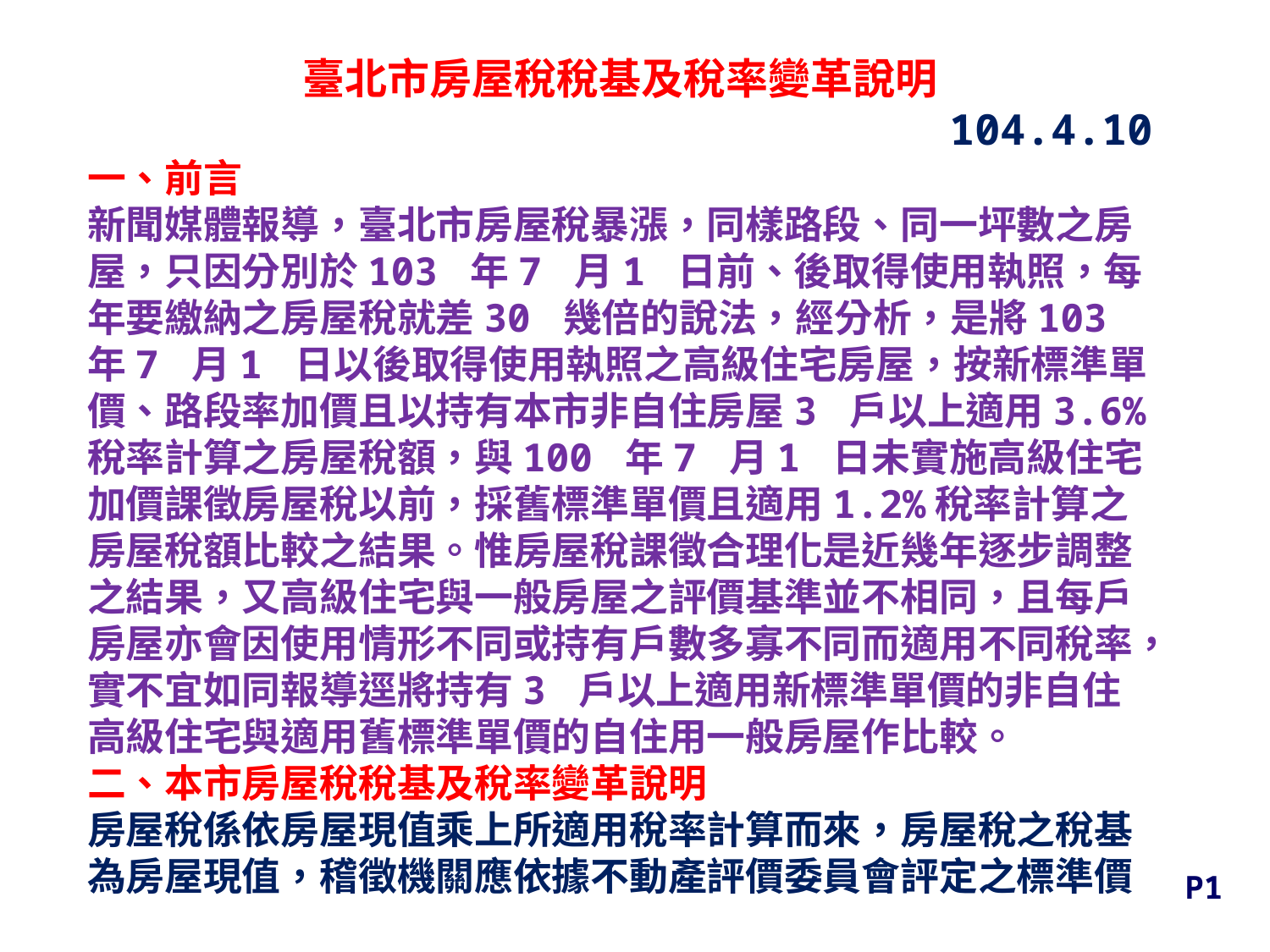

臺北市房屋稅稅基及稅率變革說明
104.4.10
一、前言
新聞媒體報導，臺北市房屋稅暴漲，同樣路段、同一坪數之房屋，只因分別於103 年7 月1 日前、後取得使用執照，每年要繳納之房屋稅就差30 幾倍的說法，經分析，是將103年7 月1 日以後取得使用執照之高級住宅房屋，按新標準單價、路段率加價且以持有本市非自住房屋3 戶以上適用3.6%稅率計算之房屋稅額，與100 年7 月1 日未實施高級住宅加價課徵房屋稅以前，採舊標準單價且適用1.2%稅率計算之房屋稅額比較之結果。惟房屋稅課徵合理化是近幾年逐步調整
之結果，又高級住宅與一般房屋之評價基準並不相同，且每戶房屋亦會因使用情形不同或持有戶數多寡不同而適用不同稅率，實不宜如同報導逕將持有3 戶以上適用新標準單價的非自住高級住宅與適用舊標準單價的自住用一般房屋作比較。
二、本市房屋稅稅基及稅率變革說明
房屋稅係依房屋現值乘上所適用稅率計算而來，房屋稅之稅基為房屋現值，稽徵機關應依據不動產評價委員會評定之標準價
P1